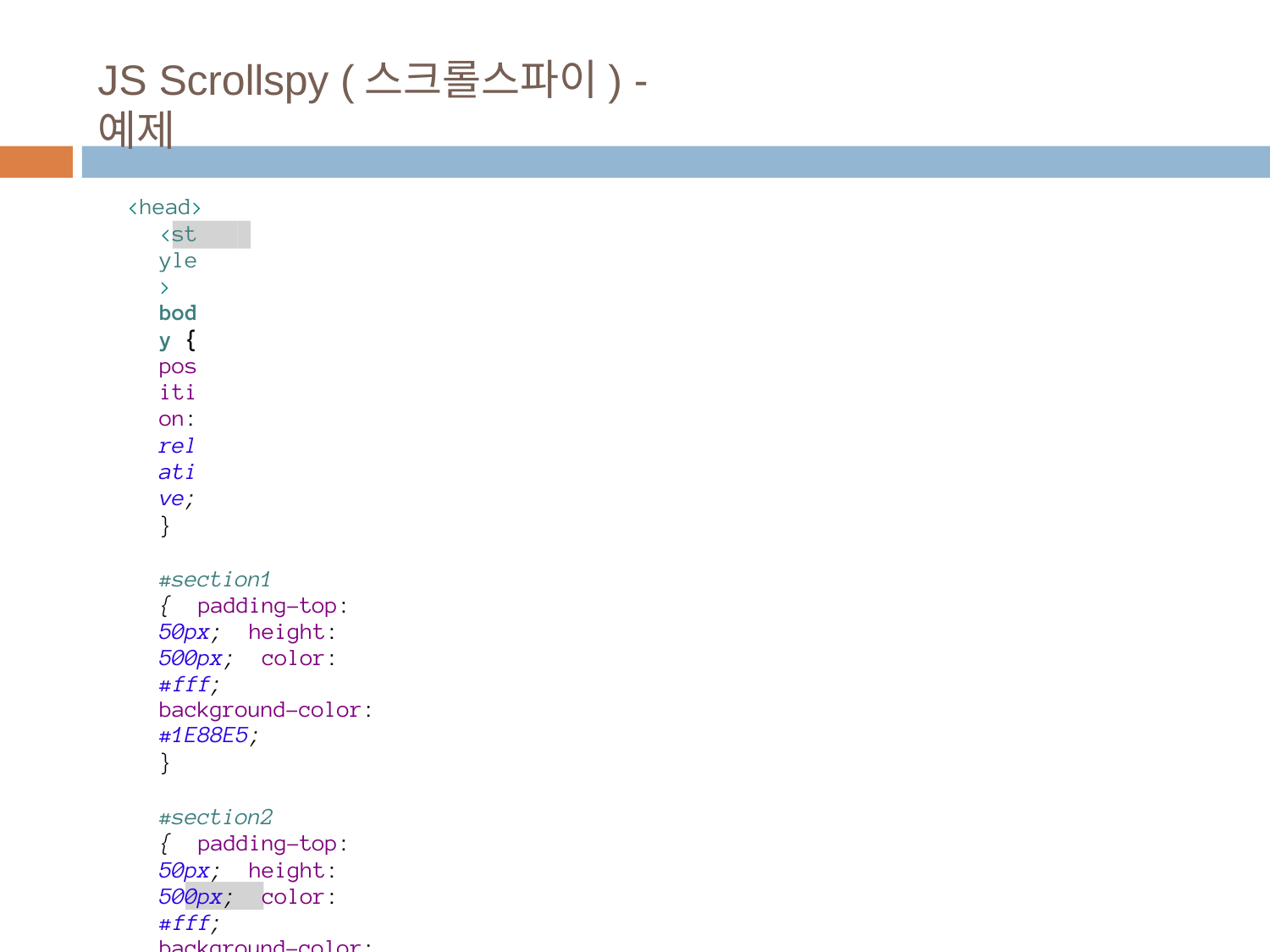

# JS Scrollspy (스크롤스파이) - 예제
<head>
<style>
body {
position: relative;
}

#section1 {  padding-top: 50px;  height: 500px;  color: #fff;
background-color: #1E88E5;
}

#section2 {  padding-top: 50px;  height: 500px;  color: #fff;
background-color: #673ab7;
}

#section3 {  padding-top: 50px;  height: 500px;  color: #fff;
background-color: #ff9800;
}
</style>
</head>